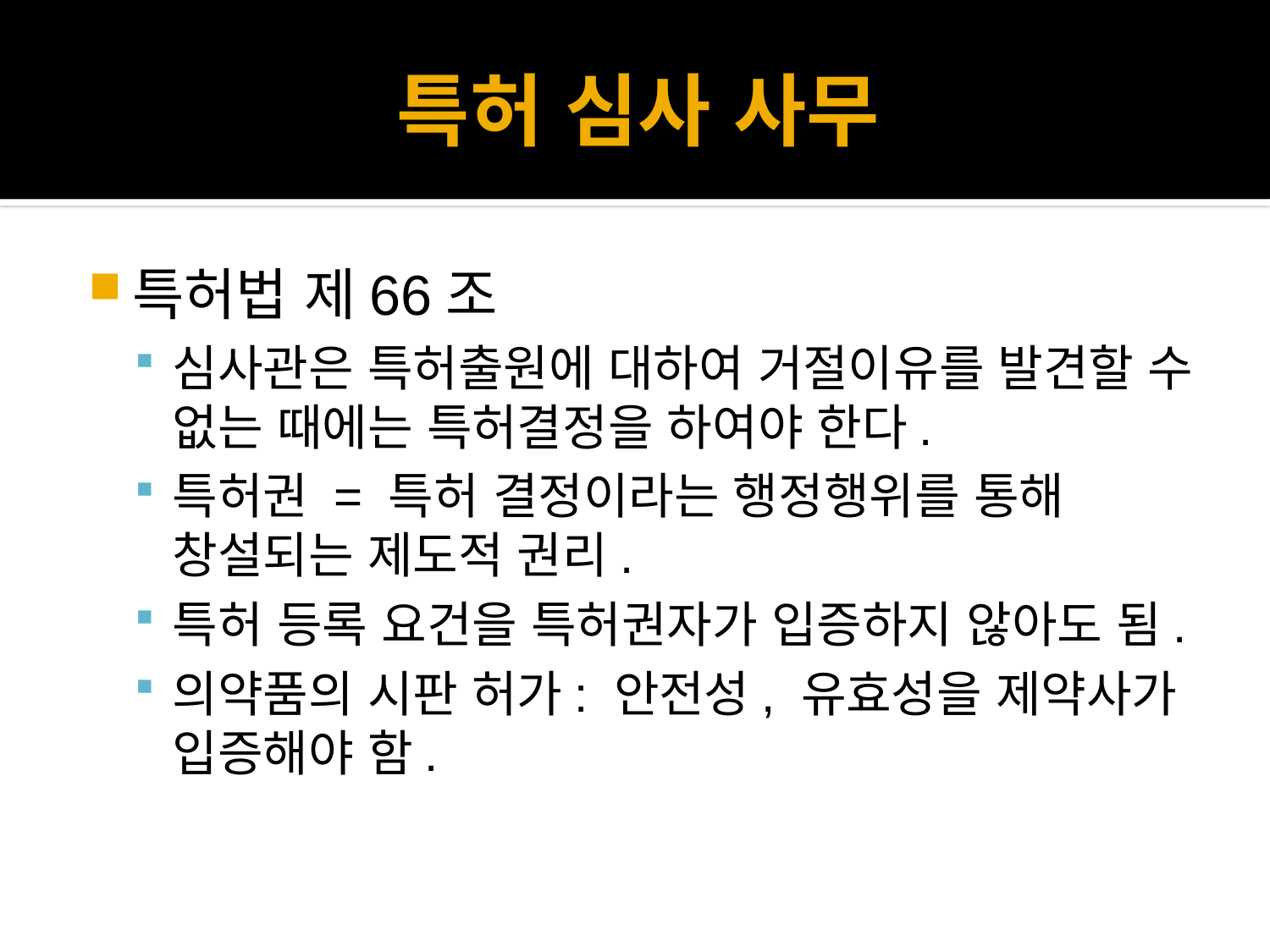

# 특허 심사 사무
특허법 제66조
심사관은 특허출원에 대하여 거절이유를 발견할 수 없는 때에는 특허결정을 하여야 한다.
특허권 = 특허 결정이라는 행정행위를 통해 창설되는 제도적 권리.
특허 등록 요건을 특허권자가 입증하지 않아도 됨.
의약품의 시판 허가: 안전성, 유효성을 제약사가 입증해야 함.